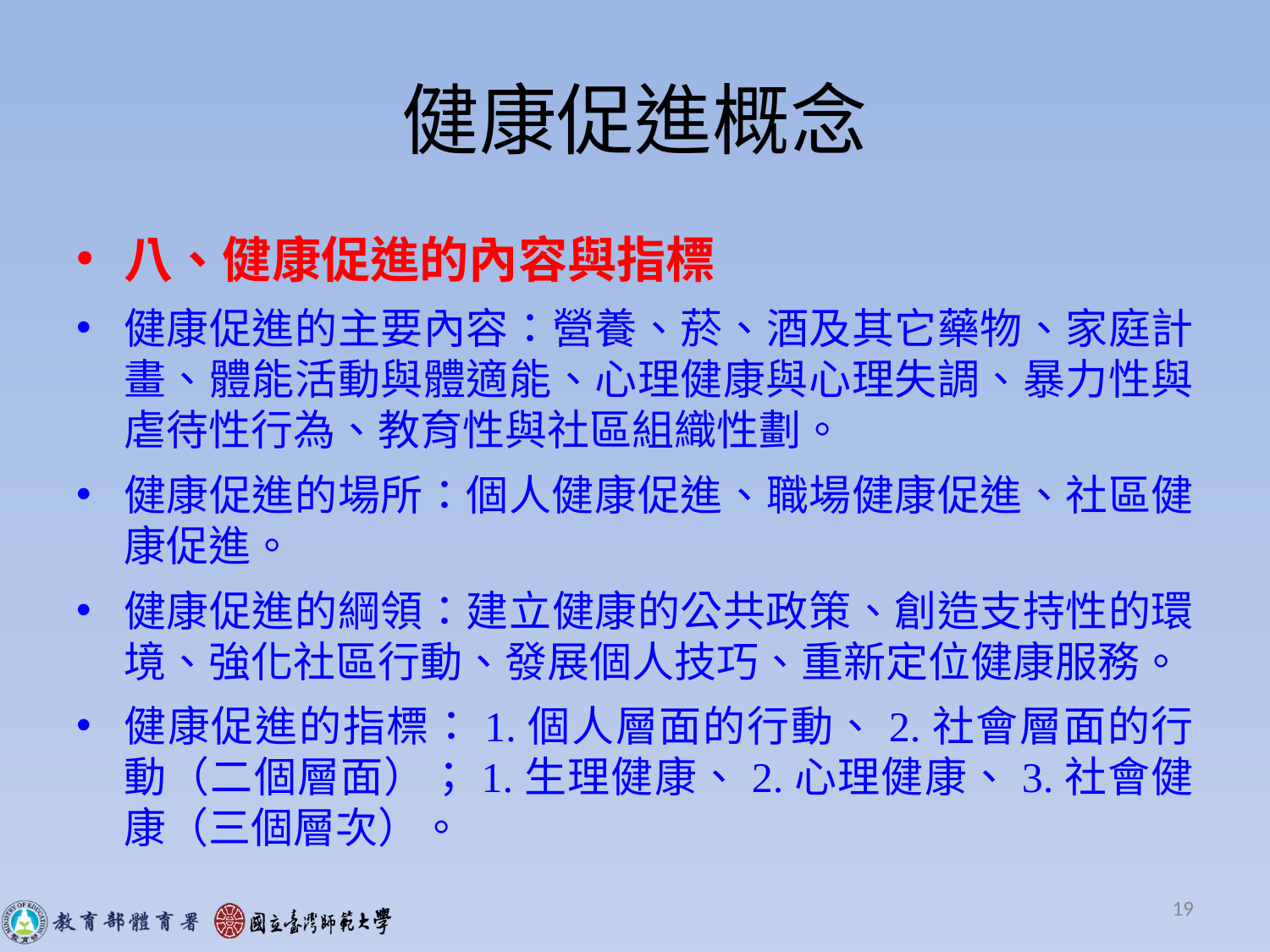

# 健康促進概念
八、健康促進的內容與指標
健康促進的主要內容：營養、菸、酒及其它藥物、家庭計畫、體能活動與體適能、心理健康與心理失調、暴力性與虐待性行為、教育性與社區組織性劃。
健康促進的場所：個人健康促進、職場健康促進、社區健康促進。
健康促進的綱領：建立健康的公共政策、創造支持性的環境、強化社區行動、發展個人技巧、重新定位健康服務。
健康促進的指標：1.個人層面的行動、2.社會層面的行動（二個層面）；1.生理健康、2.心理健康、3.社會健康（三個層次）。

19